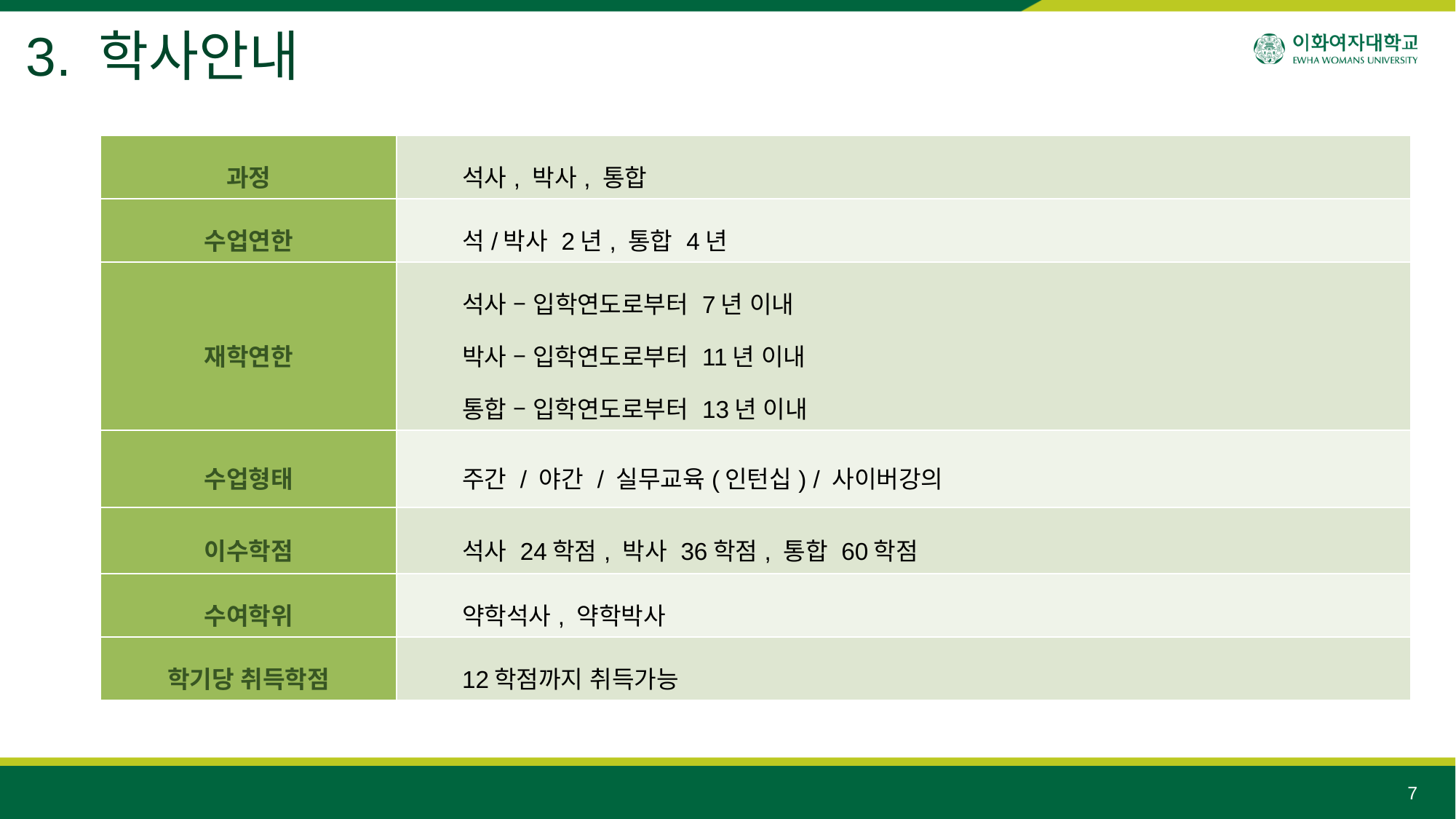

3. 학사안내
| 과정 | 석사, 박사, 통합 |
| --- | --- |
| 수업연한 | 석/박사 2년, 통합 4년 |
| 재학연한 | 석사 – 입학연도로부터 7년 이내 박사 – 입학연도로부터 11년 이내 통합 – 입학연도로부터 13년 이내 |
| 수업형태 | 주간 / 야간 / 실무교육(인턴십) / 사이버강의 |
| 이수학점 | 석사 24학점, 박사 36학점, 통합 60학점 |
| 수여학위 | 약학석사, 약학박사 |
| 학기당 취득학점 | 12학점까지 취득가능 |
7